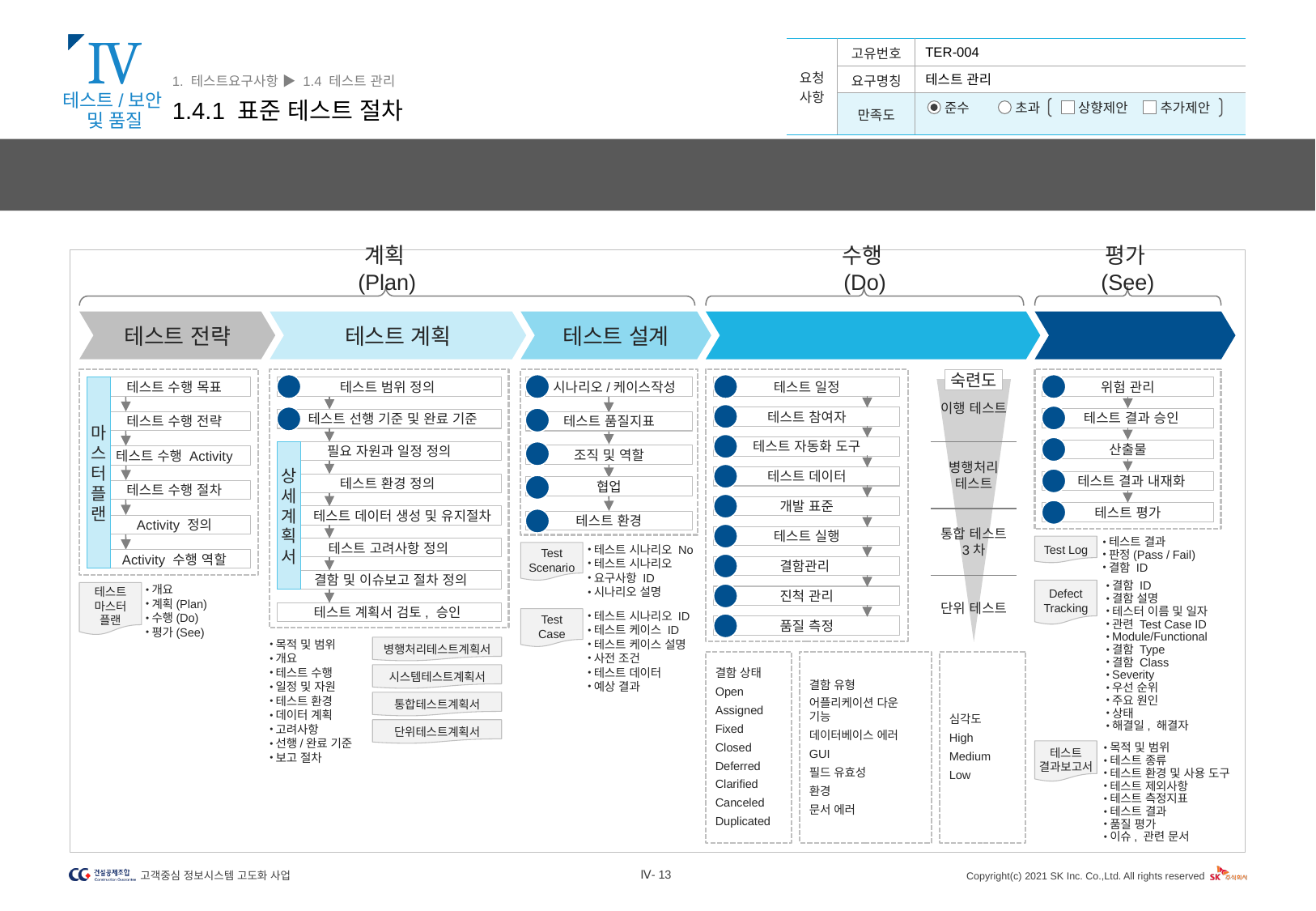

Ⅳ

테스트/보안
및 품질

1. 테스트요구사항 ▶ 1.4 테스트 관리
1.4.1 표준 테스트 절차
TER-004
테스트 관리

핵심업무를 중심으로 점진적 반복적으로 수행하여 숙련도를 높이는 절차를 통해서 “준비된 시스템 오픈”, “초기 시스템 적응 미숙 예방”, “운영 품질 향상”, “프로젝트 목표 달성”등의 효과를 얻게 됩니다.

계획(Plan)
수행(Do)
평가(See)
테스트 전략
테스트 계획
테스트 설계
테스트 실행 및 결함 관리
결함 메트릭스 분석

숙련도

이행 테스트
병행처리
테스트
통합 테스트
3차
단위 테스트

1
3
8
17
마
스
터
플
랜
테스트 수행 목표
테스트 범위 정의
   시나리오/케이스작성
테스트 일정
위험 관리

9
18
2
테스트 참여자
4
 테스트 결과 승인
 테스트 선행 기준 및 완료 기준
테스트 수행 전략
테스트 품질지표

10
테스트 자동화 도구
19
산출물
필요 자원과 일정 정의
상
세
계
획
서
5
조직 및 역할
테스트 수행 Activity

11
테스트 데이터
20
 테스트 결과 내재화
테스트 환경 정의
6
협업
테스트 수행 절차

12
개발 표준
21
테스트 평가
      테스트 데이터 생성 및 유지절차
7
테스트 환경
Activity 정의

13

테스트 실행
Test Log
테스트 결과
판정(Pass / Fail)
결함 ID
 테스트 고려사항 정의
Test
Scenario
테스트 시나리오 No
테스트 시나리오
요구사항 ID
시나리오 설명

Activity 수행 역할
14
결함관리

 결함 및 이슈보고 절차 정의

Defect
Tracking
결함 ID
결함 설명
테스터 이름 및 일자
관련 Test Case ID
Module/Functional
결함 Type
결함 Class
Severity
우선 순위
주요 원인
상태
해결일, 해결자
테스트
마스터
플랜
개요
계획(Plan)
수행(Do)
평가(See)
15
진척 관리

테스트 계획서 검토, 승인

Test
Case
테스트 시나리오 ID
테스트 케이스 ID
테스트 케이스 설명
사전 조건
테스트 데이터
예상 결과
16
품질 측정
목적 및 범위
개요
테스트 수행
일정 및 자원
테스트 환경
데이터 계획
고려사항
선행/완료 기준
보고 절차
병행처리테스트계획서
결함 상태
Open
Assigned
Fixed
Closed
Deferred
Clarified
Canceled
Duplicated
결함 유형
어플리케이션 다운
기능
데이터베이스 에러
GUI
필드 유효성
환경
문서 에러
심각도
High
Medium
Low
시스템테스트계획서
통합테스트계획서
단위테스트계획서
테스트
결과보고서
목적 및 범위
테스트 종류
테스트 환경 및 사용 도구
테스트 제외사항
테스트 측정지표
테스트 결과
품질 평가
이슈, 관련 문서